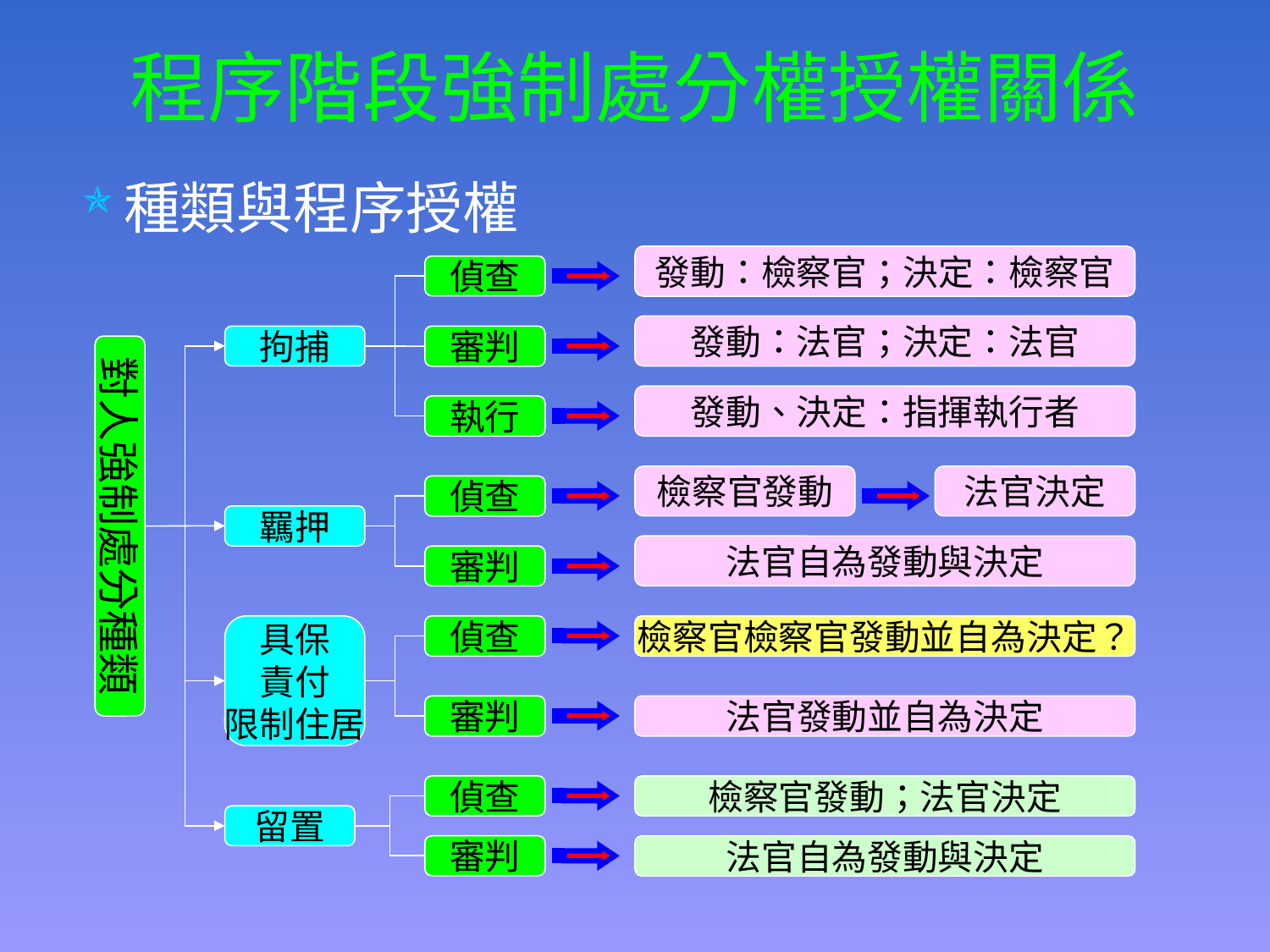

# 程序階段強制處分權授權關係
種類與程序授權
發動：檢察官；決定：檢察官
偵查

發動：法官；決定：法官
拘捕
審判
對人強制處分種類

發動、決定：指揮執行者
執行

檢察官發動
法官決定
偵查

羈押
法官自為發動與決定
審判

具保
責付
限制住居
偵查
檢察官檢察官發動並自為決定？

審判
法官發動並自為決定

偵查
檢察官發動；法官決定

留置
審判
法官自為發動與決定